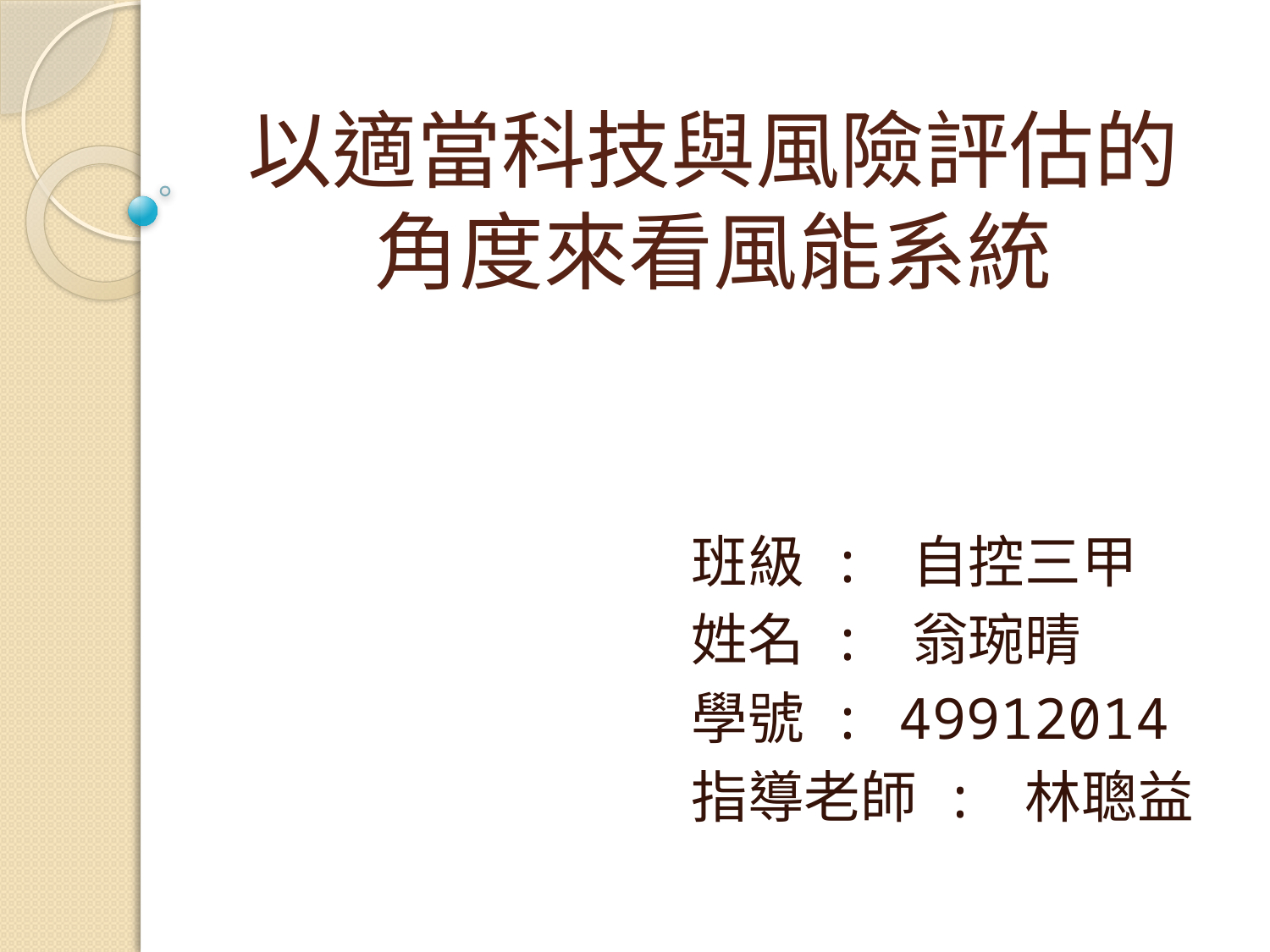

# 以適當科技與風險評估的角度來看風能系統
班級 : 自控三甲
姓名 : 翁琬晴
學號 : 49912014
指導老師 : 林聰益